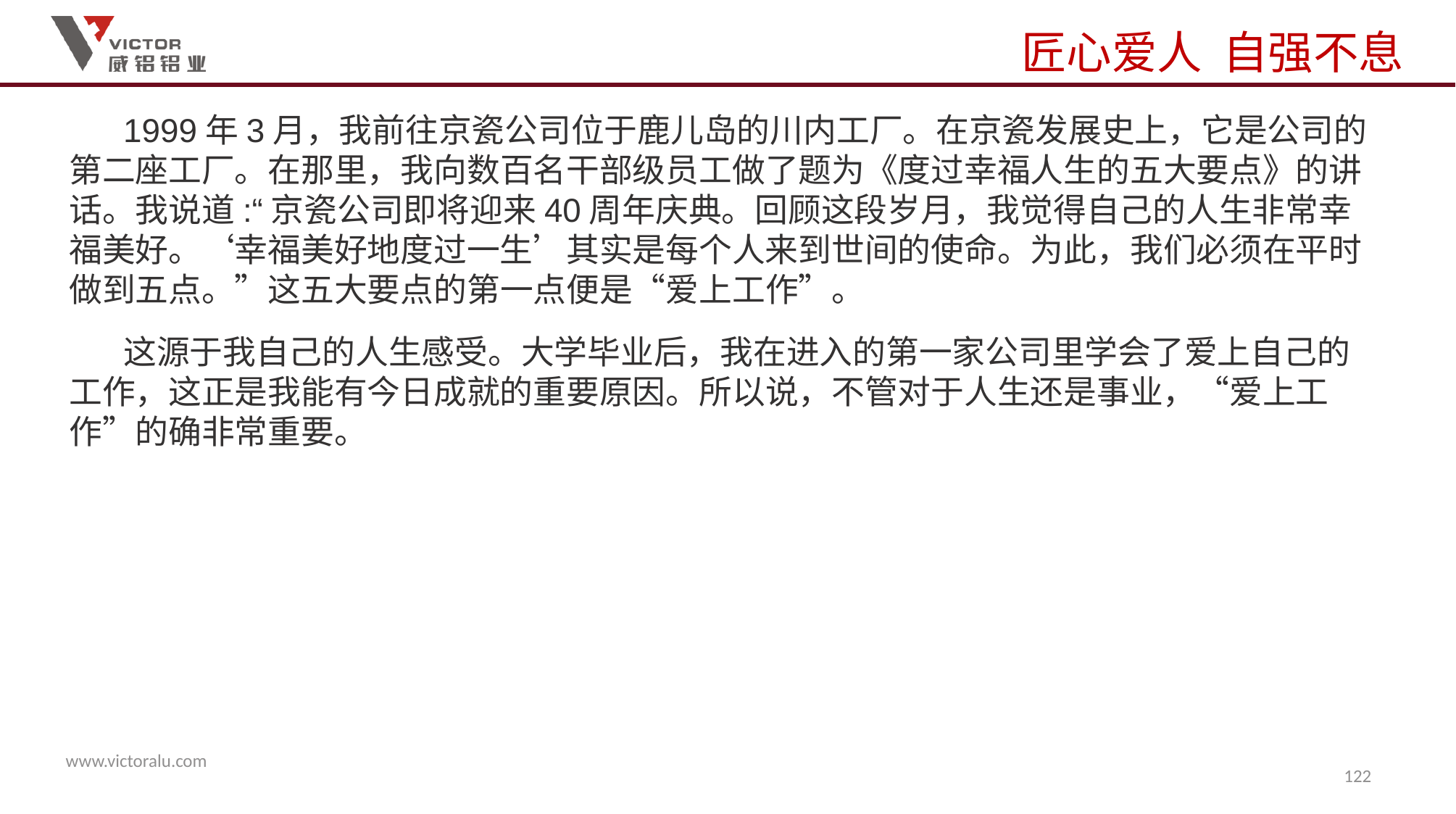

1999年3月，我前往京瓷公司位于鹿儿岛的川内工厂。在京瓷发展史上，它是公司的第二座工厂。在那里，我向数百名干部级员工做了题为《度过幸福人生的五大要点》的讲话。我说道:“京瓷公司即将迎来40周年庆典。回顾这段岁月，我觉得自己的人生非常幸福美好。‘幸福美好地度过一生’其实是每个人来到世间的使命。为此，我们必须在平时做到五点。”这五大要点的第一点便是“爱上工作”。
这源于我自己的人生感受。大学毕业后，我在进入的第一家公司里学会了爱上自己的工作，这正是我能有今日成就的重要原因。所以说，不管对于人生还是事业，“爱上工作”的确非常重要。

122